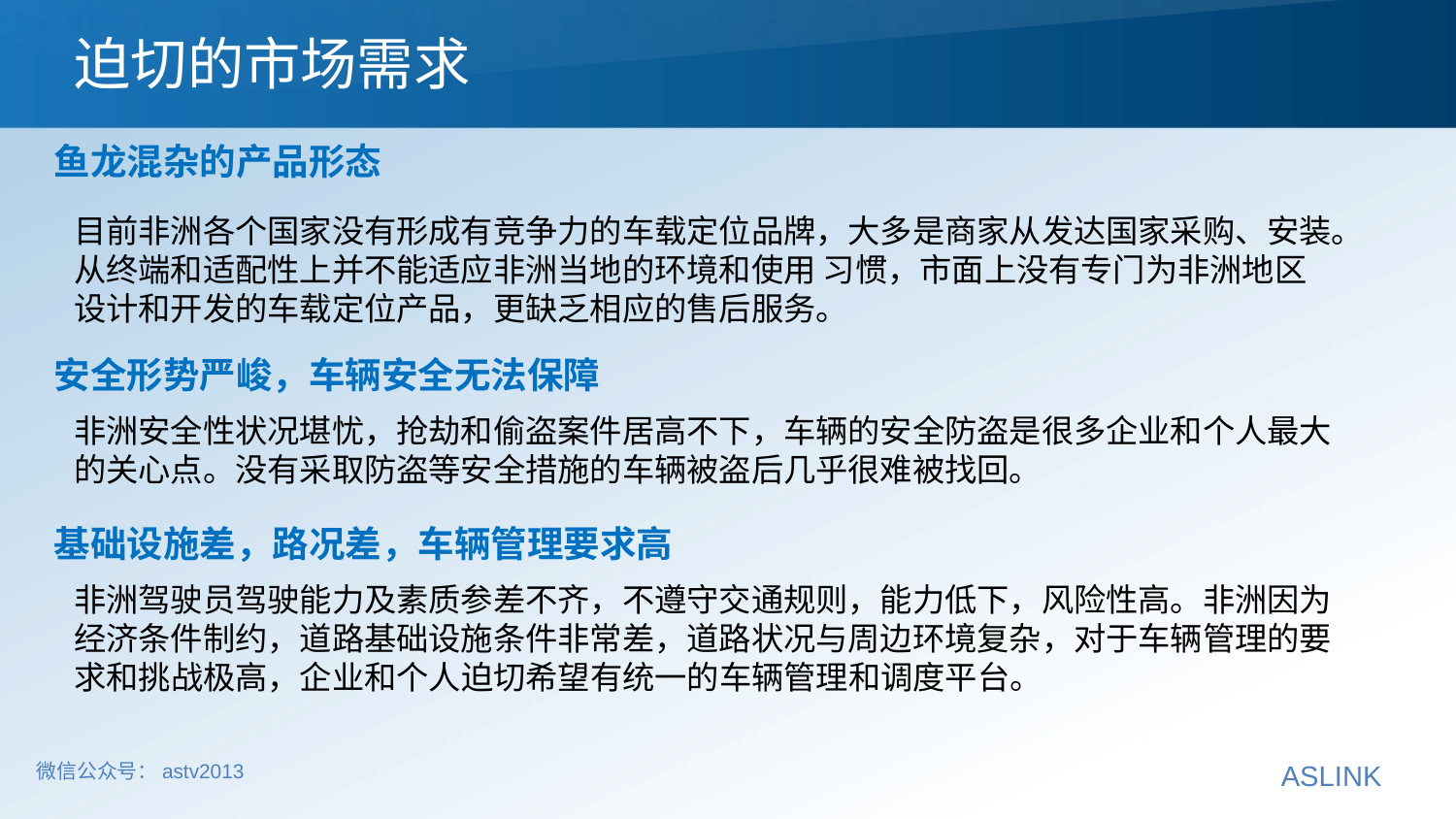

迫切的市场需求
鱼龙混杂的产品形态
目前非洲各个国家没有形成有竞争力的车载定位品牌，大多是商家从发达国家采购、安装。
从终端和适配性上并不能适应非洲当地的环境和使用 习惯，市面上没有专门为非洲地区设计和开发的车载定位产品，更缺乏相应的售后服务。
安全形势严峻，车辆安全无法保障
非洲安全性状况堪忧，抢劫和偷盗案件居高不下，车辆的安全防盗是很多企业和个人最大的关心点。没有采取防盗等安全措施的车辆被盗后几乎很难被找回。
基础设施差，路况差，车辆管理要求高
非洲驾驶员驾驶能力及素质参差不齐，不遵守交通规则，能力低下，风险性高。非洲因为经济条件制约，道路基础设施条件非常差，道路状况与周边环境复杂，对于车辆管理的要求和挑战极高，企业和个人迫切希望有统一的车辆管理和调度平台。
   微信公众号：astv2013
ASLINK